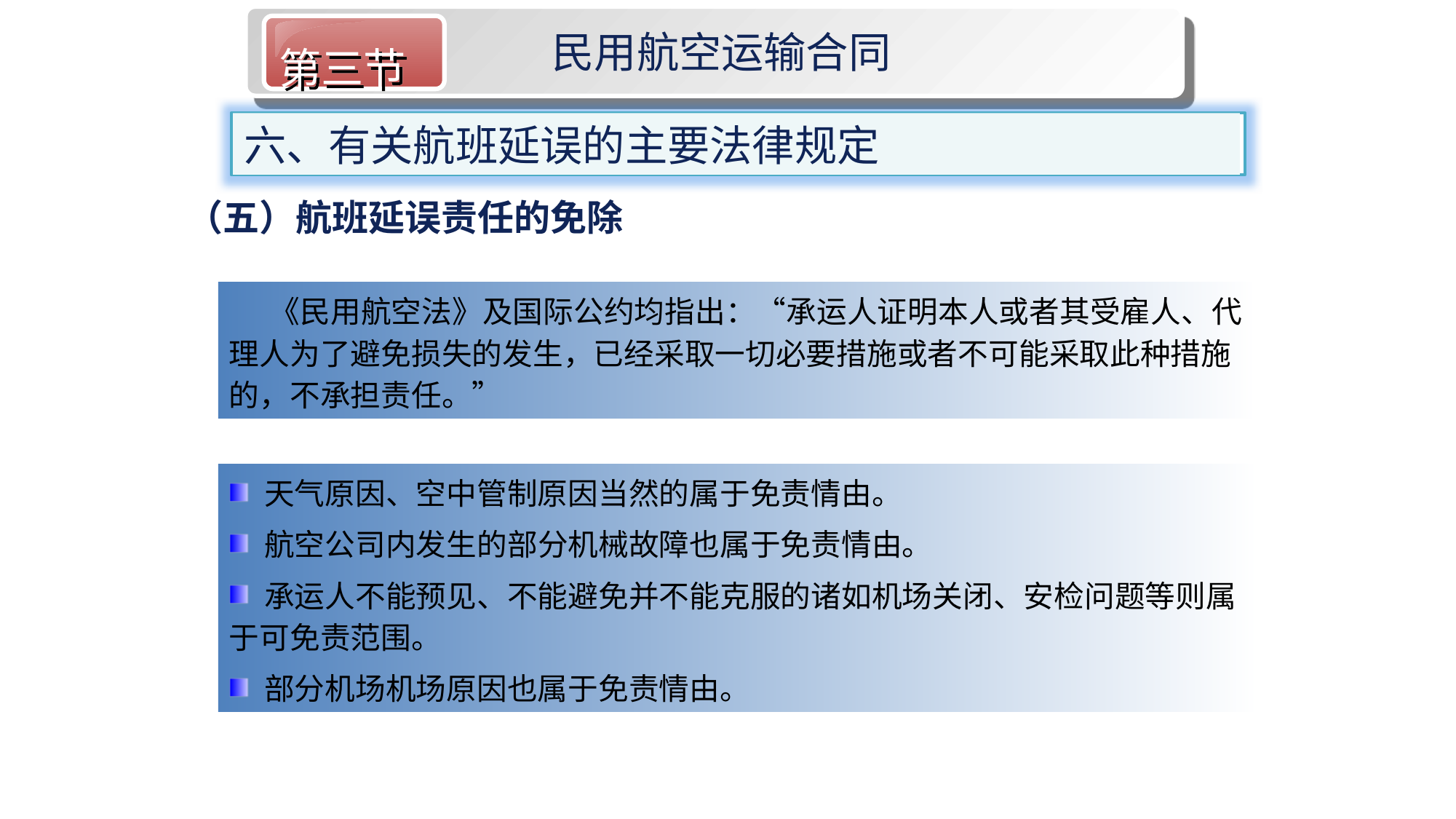

第三节
民用航空运输合同

六、有关航班延误的主要法律规定
（五）航班延误责任的免除
     《民用航空法》及国际公约均指出：“承运人证明本人或者其受雇人、代理人为了避免损失的发生，已经采取一切必要措施或者不可能采取此种措施的，不承担责任。”
 天气原因、空中管制原因当然的属于免责情由。
 航空公司内发生的部分机械故障也属于免责情由。
 承运人不能预见、不能避免并不能克服的诸如机场关闭、安检问题等则属于可免责范围。
 部分机场机场原因也属于免责情由。
70